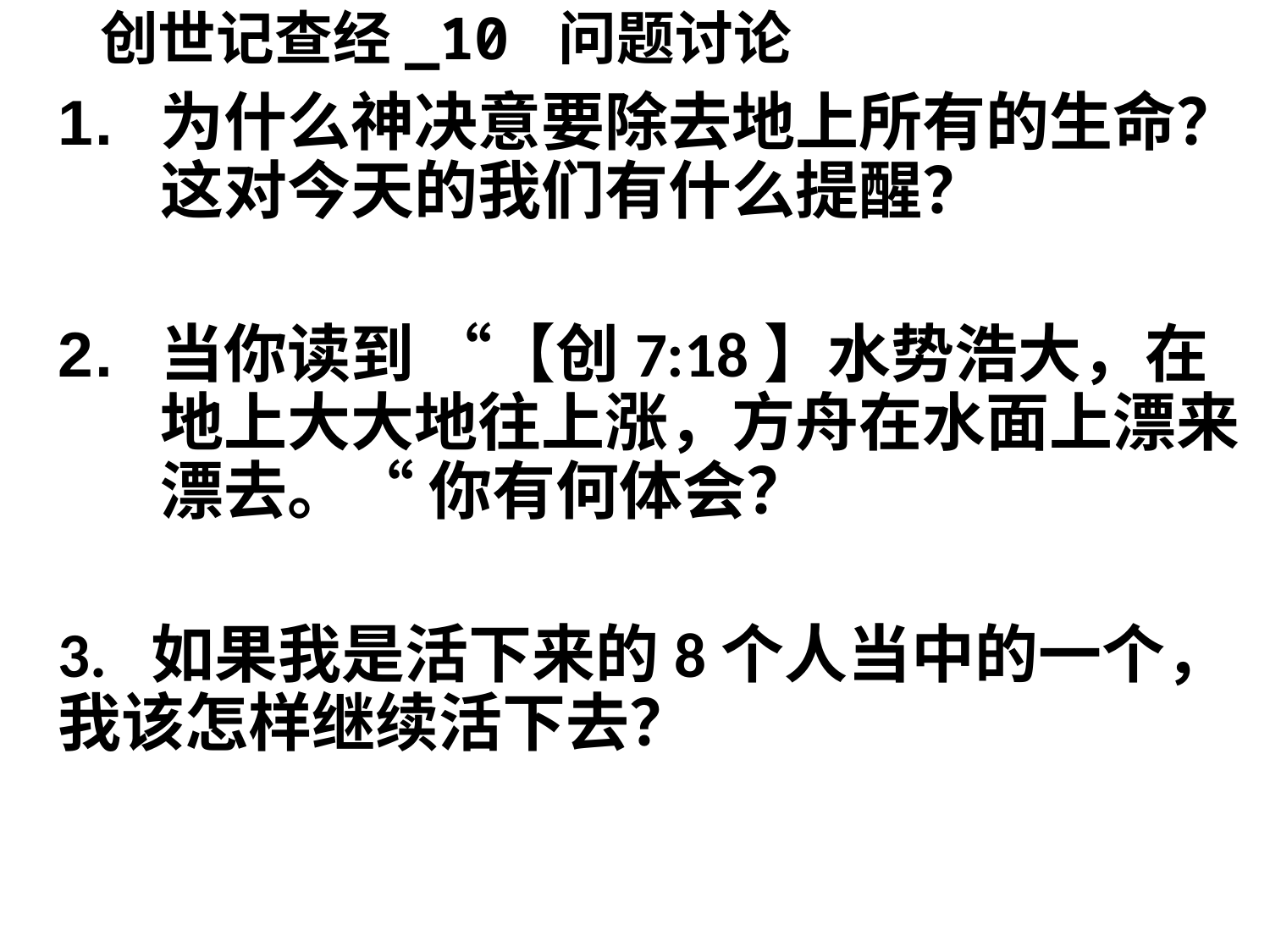

# 创世记查经_10 问题讨论
为什么神决意要除去地上所有的生命？这对今天的我们有什么提醒？

当你读到 “【创7:18】水势浩大，在地上大大地往上涨，方舟在水面上漂来漂去。“ 你有何体会？

3.  如果我是活下来的8个人当中的一个，我该怎样继续活下去？